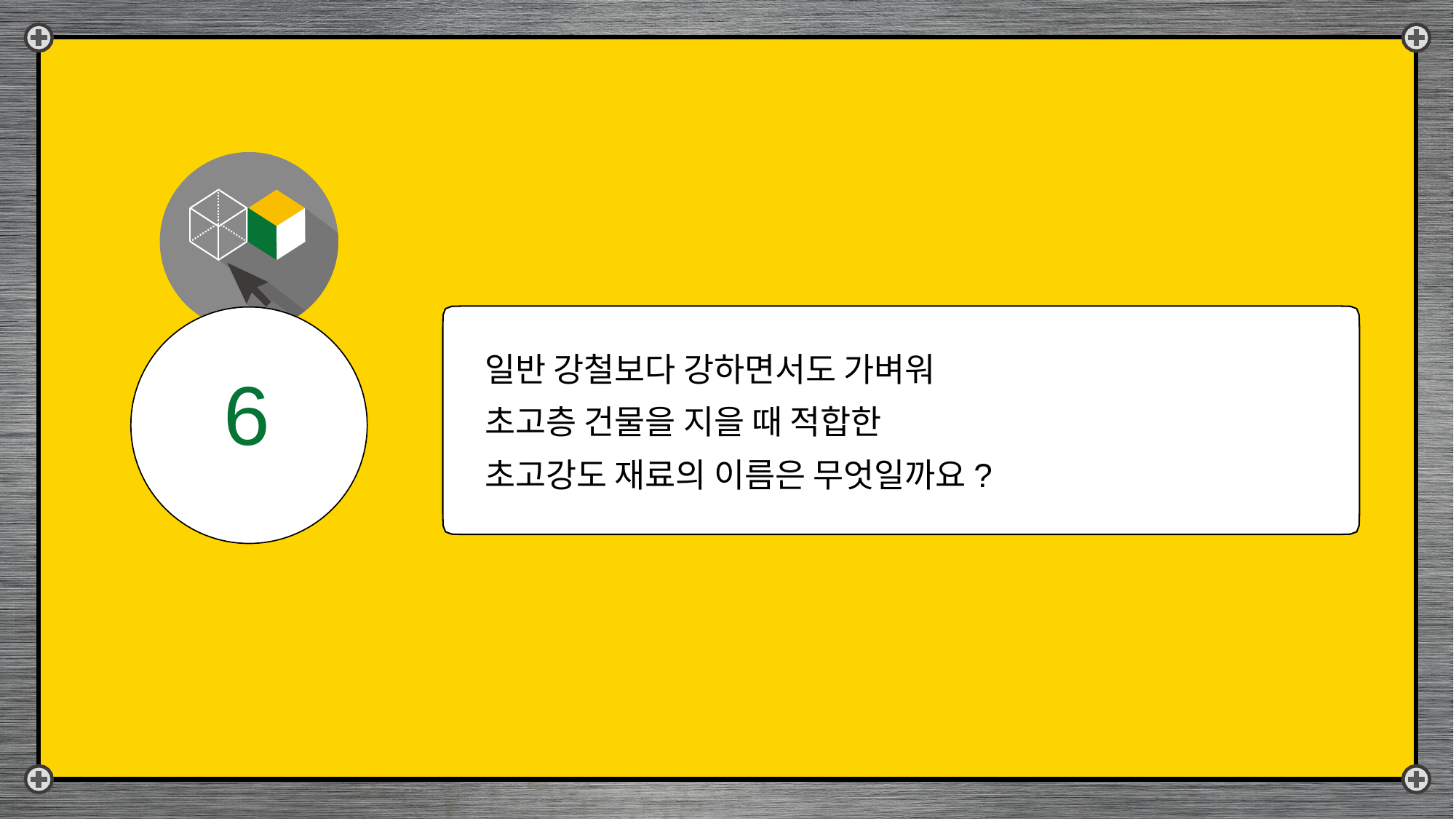

# 일반 강철보다 강하면서도 가벼워 초고층 건물을 지을 때 적합한 초고강도 재료의 이름은 무엇일까요?
6